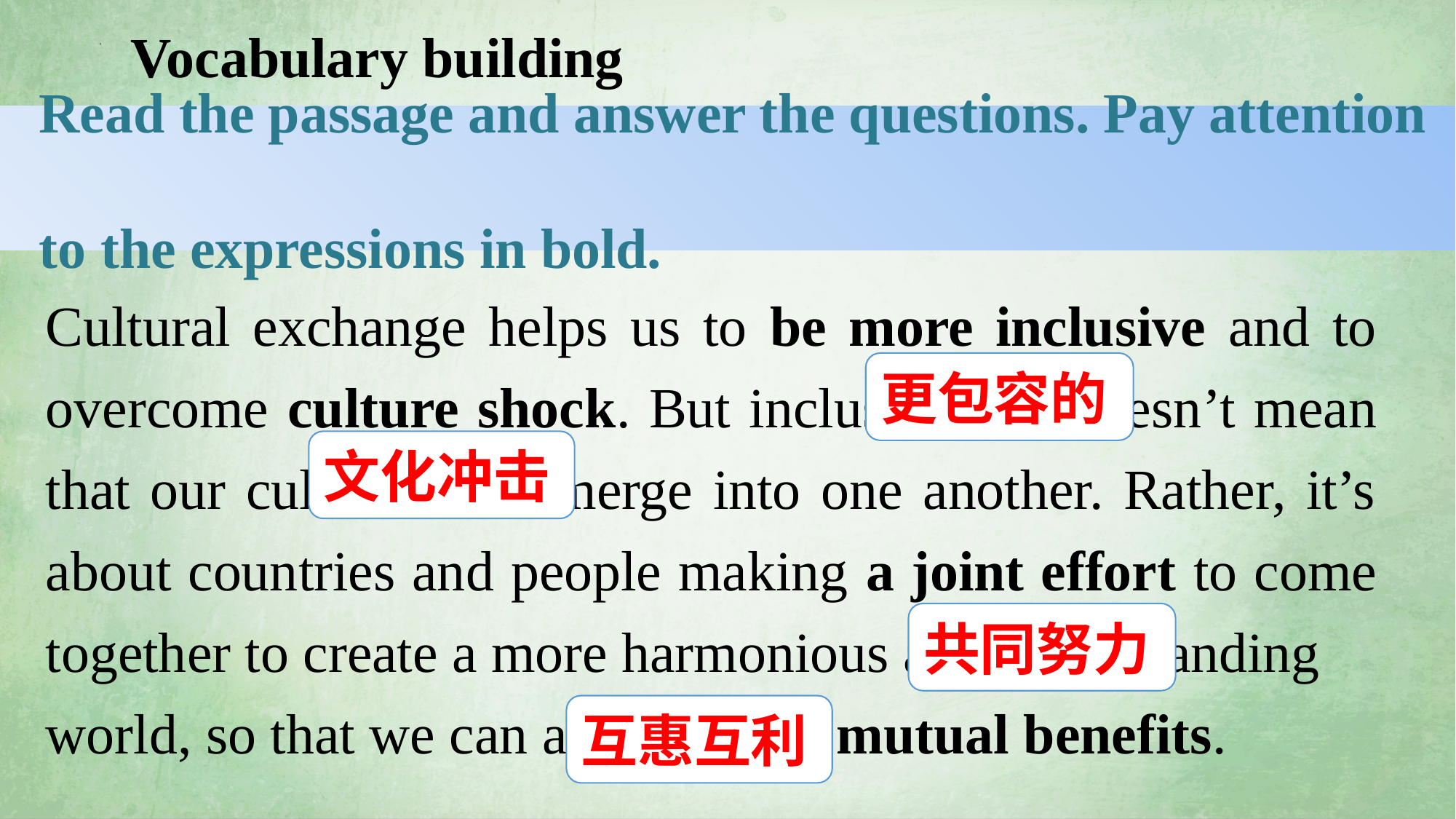

Vocabulary building
  Read the passage and answer the questions. Pay attention
  to the expressions in bold.
Cultural exchange helps us to be more inclusive and to overcome culture shock. But inclusiveness doesn’t mean that our cultures will merge into one another. Rather, it’s about countries and people making a joint effort to come together to create a more harmonious and understanding
world, so that we can all enjoy the mutual benefits.
更包容的
文化冲击
共同努力
互惠互利